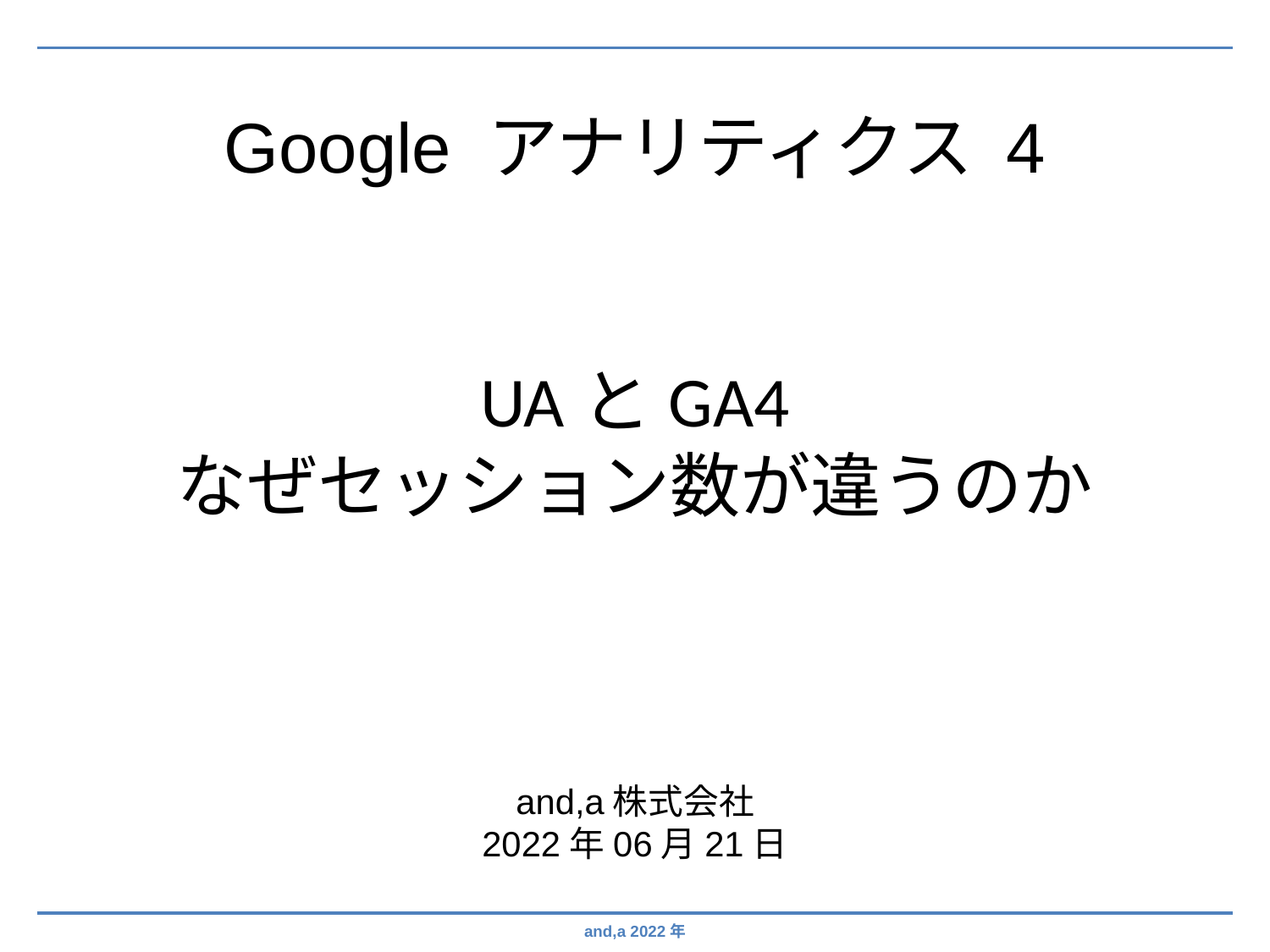

Google アナリティクス 4

UAとGA4
なぜセッション数が違うのか

and,a株式会社
2022年06月21日